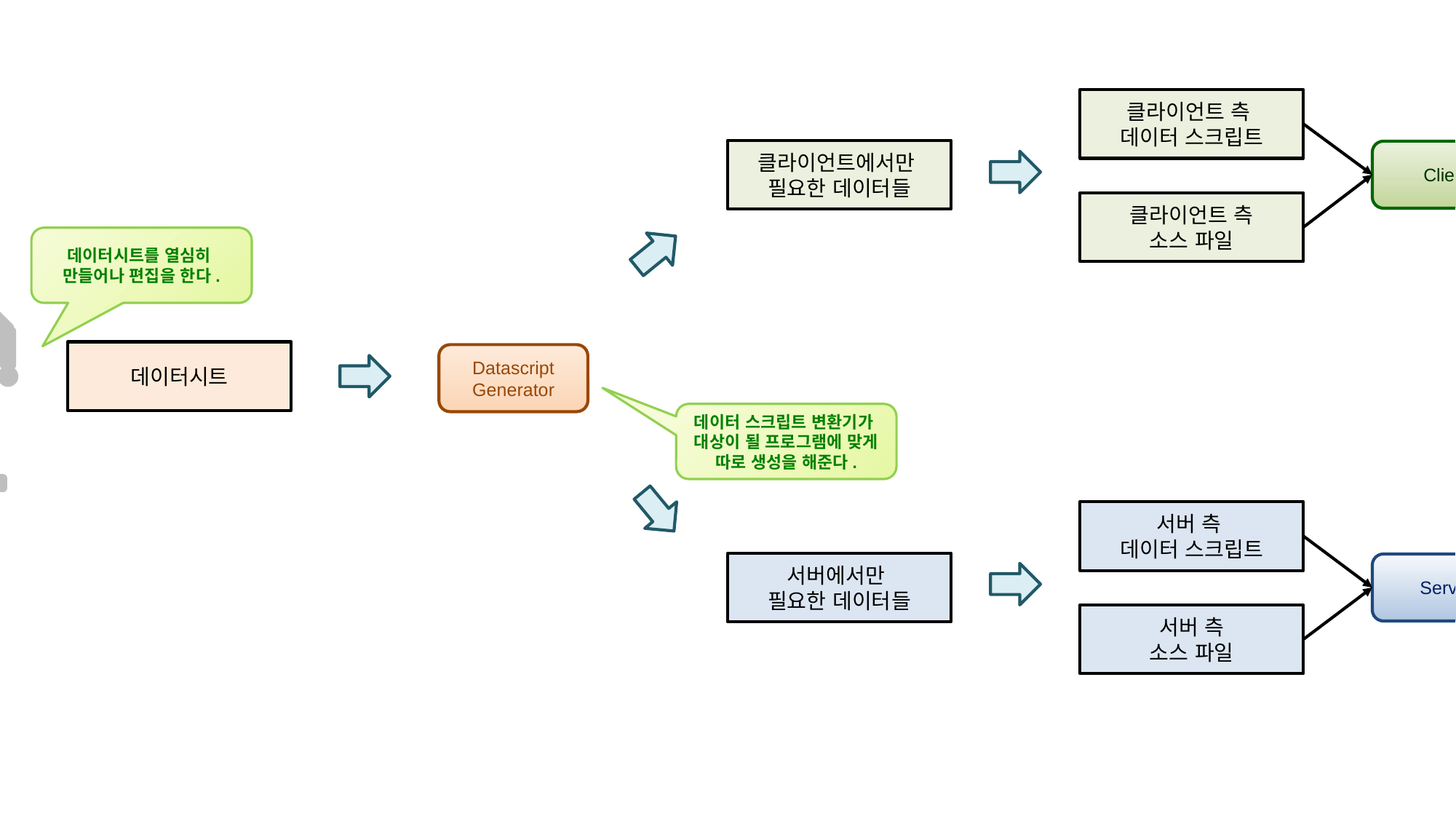

클라이언트 측
데이터 스크립트
클라이언트에서만
필요한 데이터들
Client

클라이언트 측
소스 파일
데이터시트를 열심히
만들어나 편집을 한다.

데이터시트
Datascript Generator

데이터 스크립트 변환기가
대상이 될 프로그램에 맞게 따로 생성을 해준다.

서버 측
데이터 스크립트
서버에서만
필요한 데이터들
Server

서버 측
소스 파일